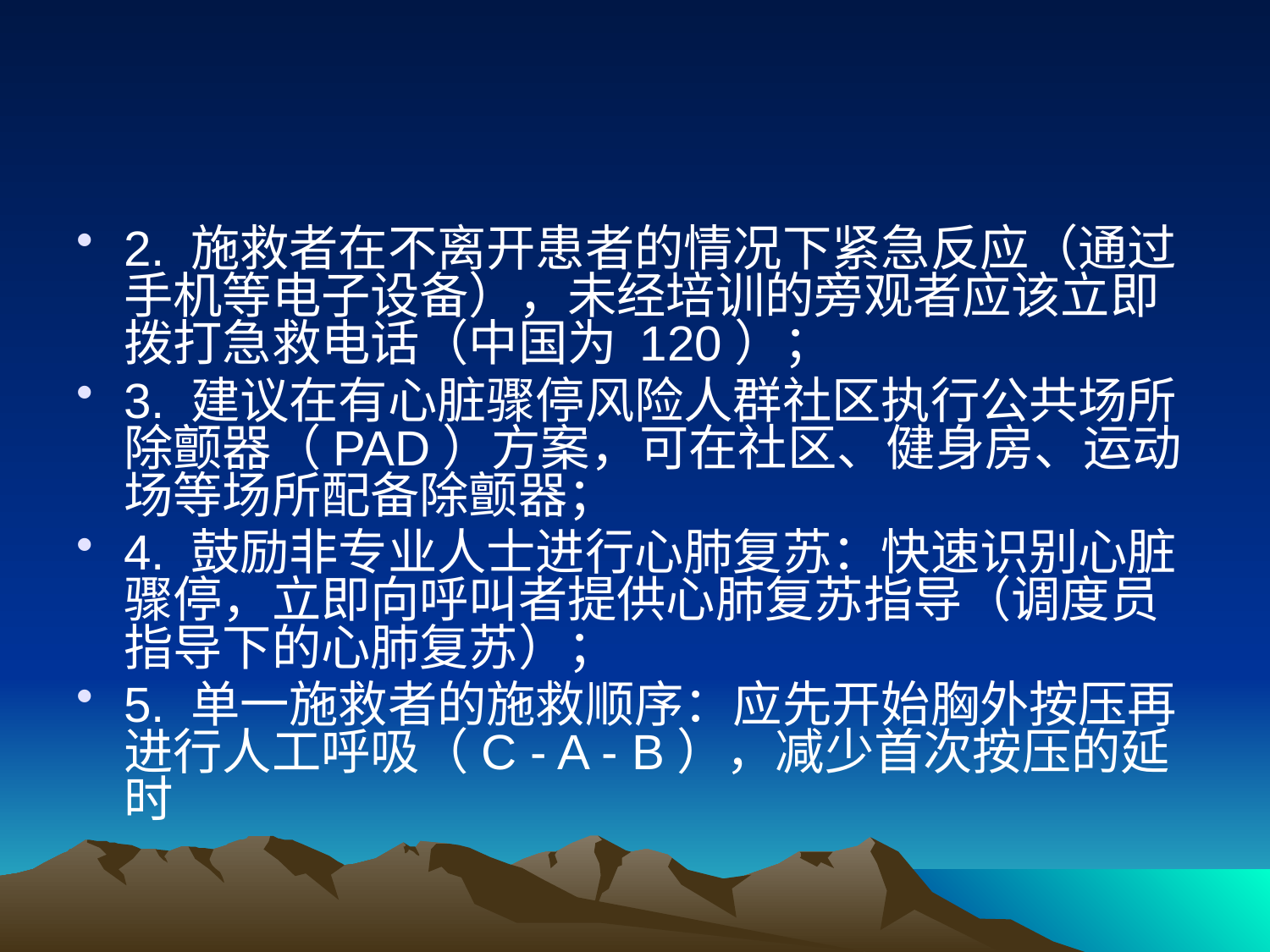

#
2. 施救者在不离开患者的情况下紧急反应（通过手机等电子设备），未经培训的旁观者应该立即拨打急救电话（中国为 120）；
3. 建议在有心脏骤停风险人群社区执行公共场所除颤器（PAD）方案，可在社区、健身房、运动场等场所配备除颤器；
4. 鼓励非专业人士进行心肺复苏：快速识别心脏骤停，立即向呼叫者提供心肺复苏指导（调度员指导下的心肺复苏）；
5. 单一施救者的施救顺序：应先开始胸外按压再进行人工呼吸（C - A - B），减少首次按压的延时